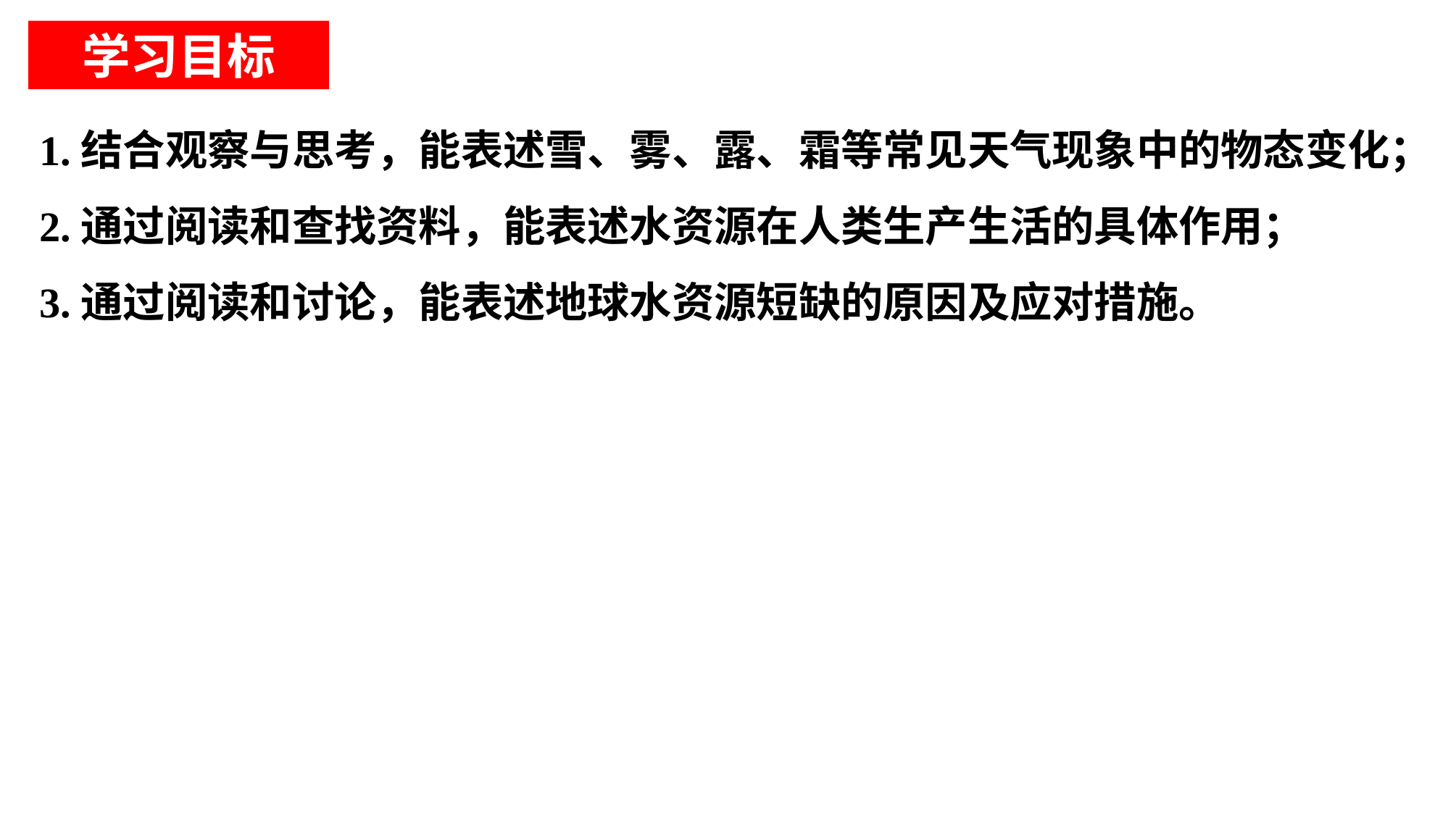

学习目标
1.结合观察与思考，能表述雪、雾、露、霜等常见天气现象中的物态变化；
2.通过阅读和查找资料，能表述水资源在人类生产生活的具体作用；
3.通过阅读和讨论，能表述地球水资源短缺的原因及应对措施。